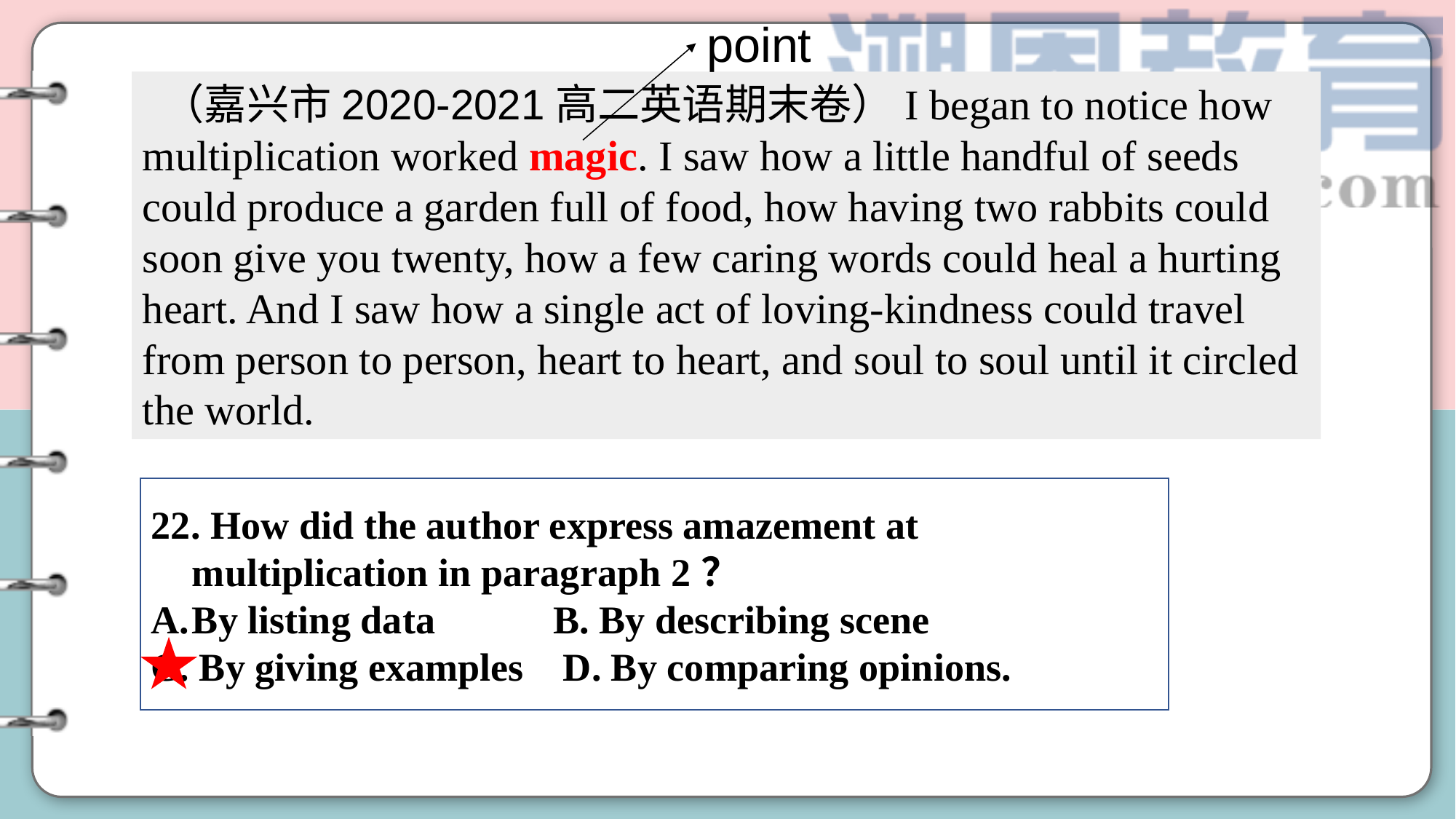

point

 （嘉兴市2020-2021高二英语期末卷）I began to notice how multiplication worked magic. I saw how a little handful of seeds could produce a garden full of food, how having two rabbits could soon give you twenty, how a few caring words could heal a hurting heart. And I saw how a single act of loving-kindness could travel from person to person, heart to heart, and soul to soul until it circled the world.
22. How did the author express amazement at multiplication in paragraph 2？
By listing data            B. By describing scene
C. By giving examples    D. By comparing opinions.